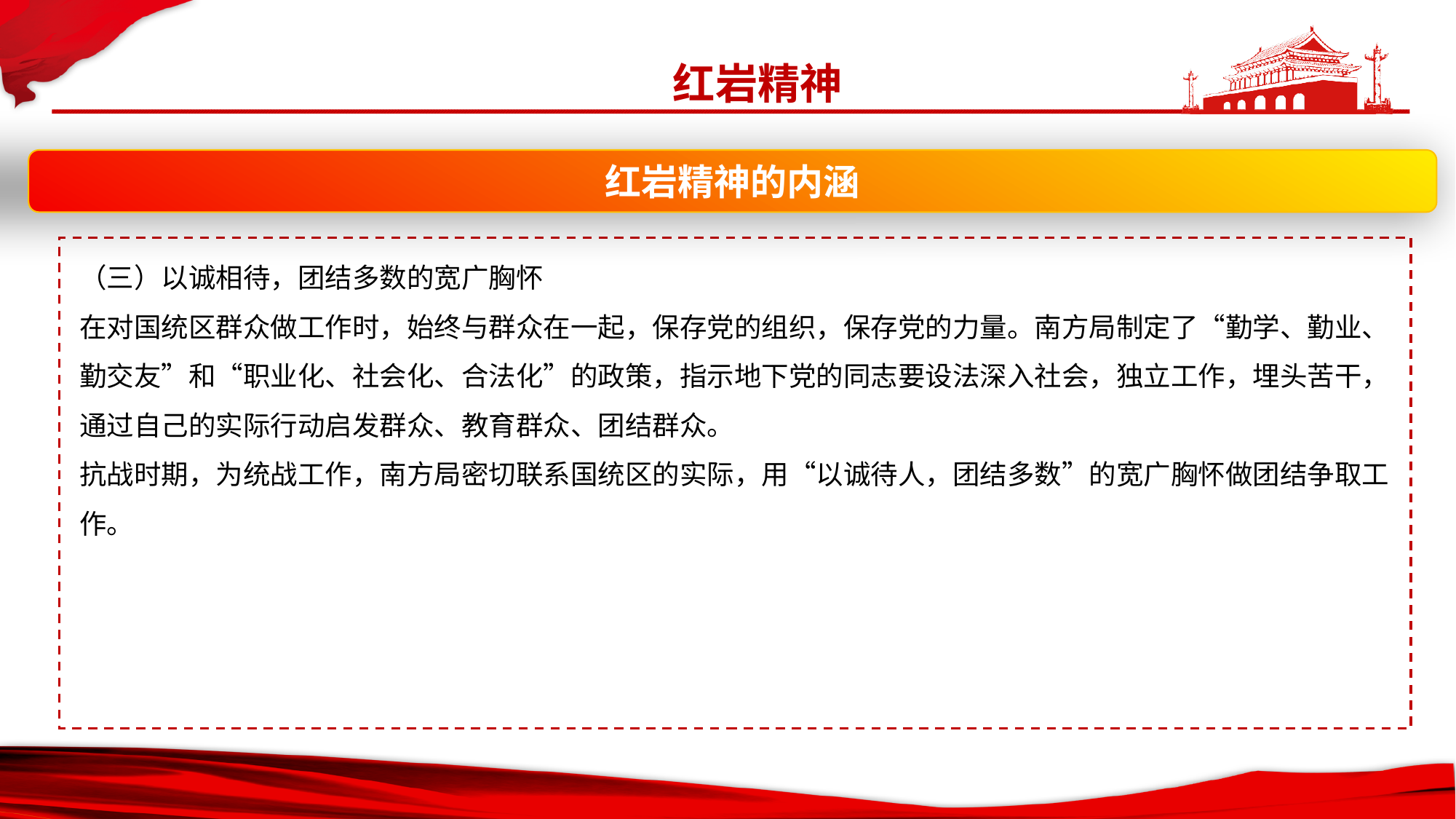

红岩精神
红岩精神的内涵

（三）以诚相待，团结多数的宽广胸怀
在对国统区群众做工作时，始终与群众在一起，保存党的组织，保存党的力量。南方局制定了“勤学、勤业、勤交友”和“职业化、社会化、合法化”的政策，指示地下党的同志要设法深入社会，独立工作，埋头苦干，通过自己的实际行动启发群众、教育群众、团结群众。
抗战时期，为统战工作，南方局密切联系国统区的实际，用“以诚待人，团结多数”的宽广胸怀做团结争取工作。